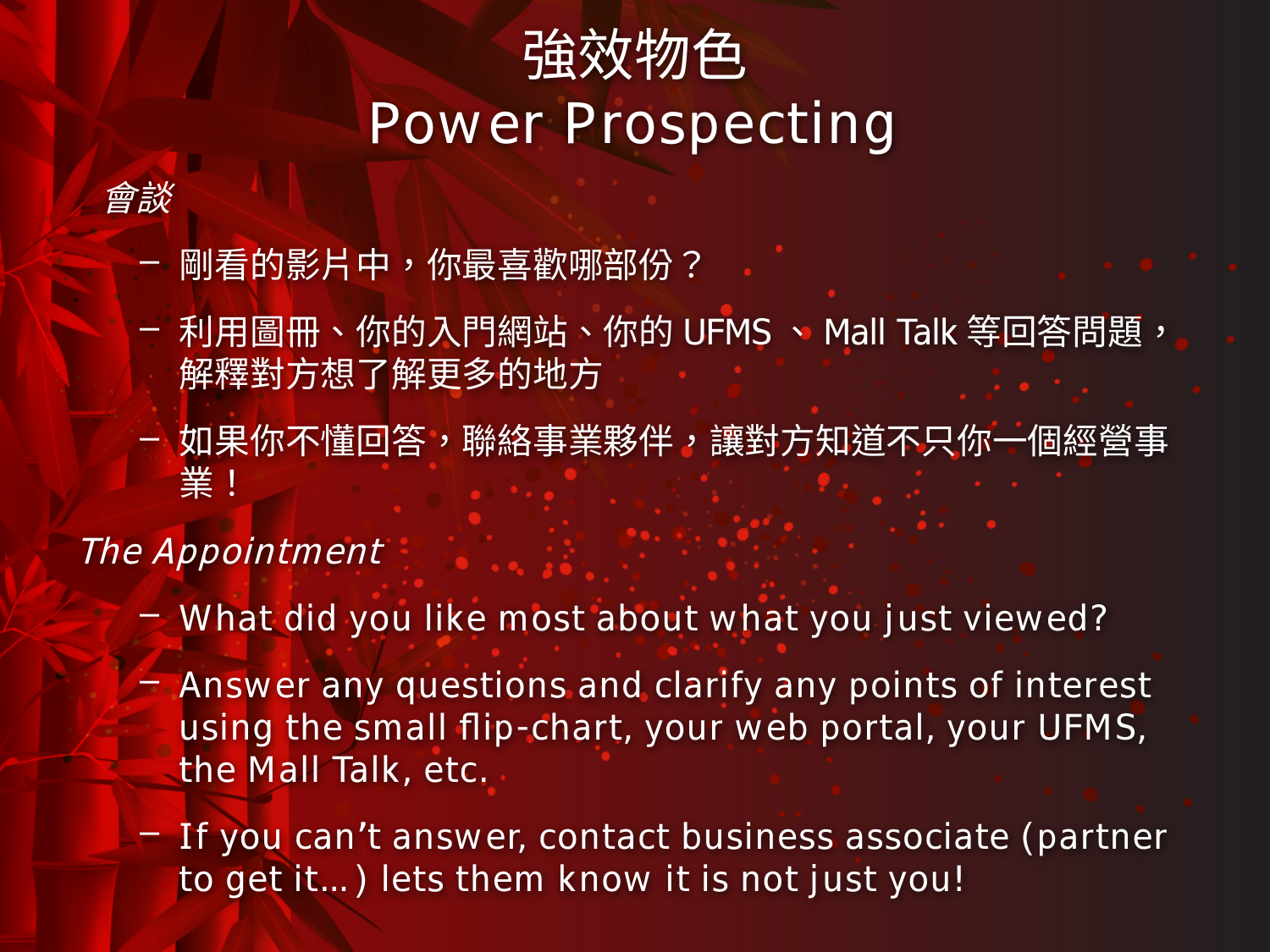

# 強效物色 Power Prospecting
  會談
剛看的影片中，你最喜歡哪部份？
利用圖冊、你的入門網站、你的UFMS、Mall Talk等回答問題，解釋對方想了解更多的地方
如果你不懂回答，聯絡事業夥伴，讓對方知道不只你一個經營事業！
The Appointment
What did you like most about what you just viewed?
Answer any questions and clarify any points of interest using the small flip-chart, your web portal, your UFMS, the Mall Talk, etc.
If you can’t answer, contact business associate (partner to get it…) lets them know it is not just you!